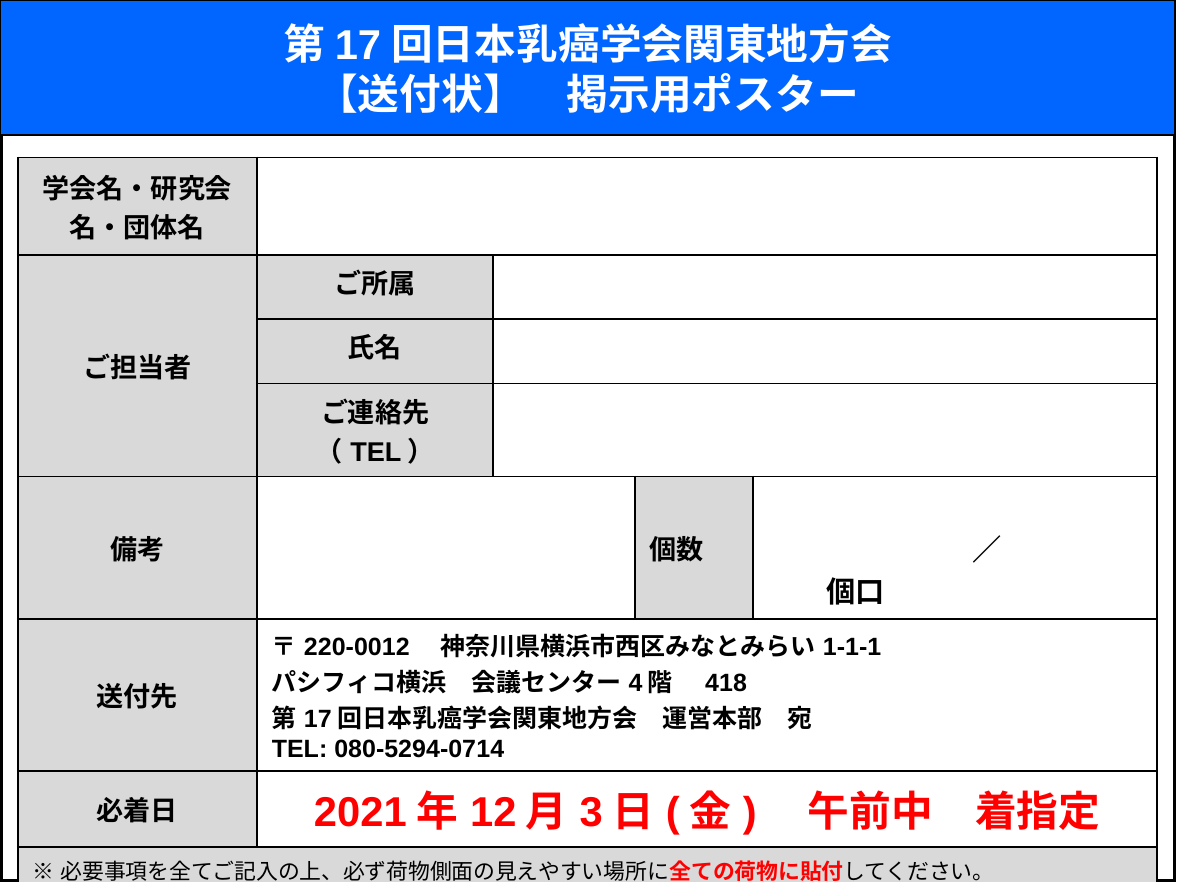

第17回日本乳癌学会関東地方会
【送付状】　掲示用ポスター
| 学会名・研究会名・団体名 |  |  |  |  |
| --- | --- | --- | --- | --- |
| ご担当者 | ご所属 |  |  |  |
|  | 氏名 |  |  |  |
|  | ご連絡先（TEL） |  |  |  |
| 備考 |  |  | 個数 | ／　　　　　　個口 |
| 送付先 | 〒220-0012　神奈川県横浜市西区みなとみらい1-1-1 パシフィコ横浜　会議センター4階　418 第17回日本乳癌学会関東地方会　運営本部　宛 TEL: 080-5294-0714 |  |  |  |
| 必着日 | 2021年12月3日(金)　午前中　着指定 |  |  |  |
| ※必要事項を全てご記入の上、必ず荷物側面の見えやすい場所に全ての荷物に貼付してください。 ※本送付状はカラーで印刷をお願いします。※ 感染対策の観点からチラシの設置は行いません。予めご了承ください。 |  |  |  |  |